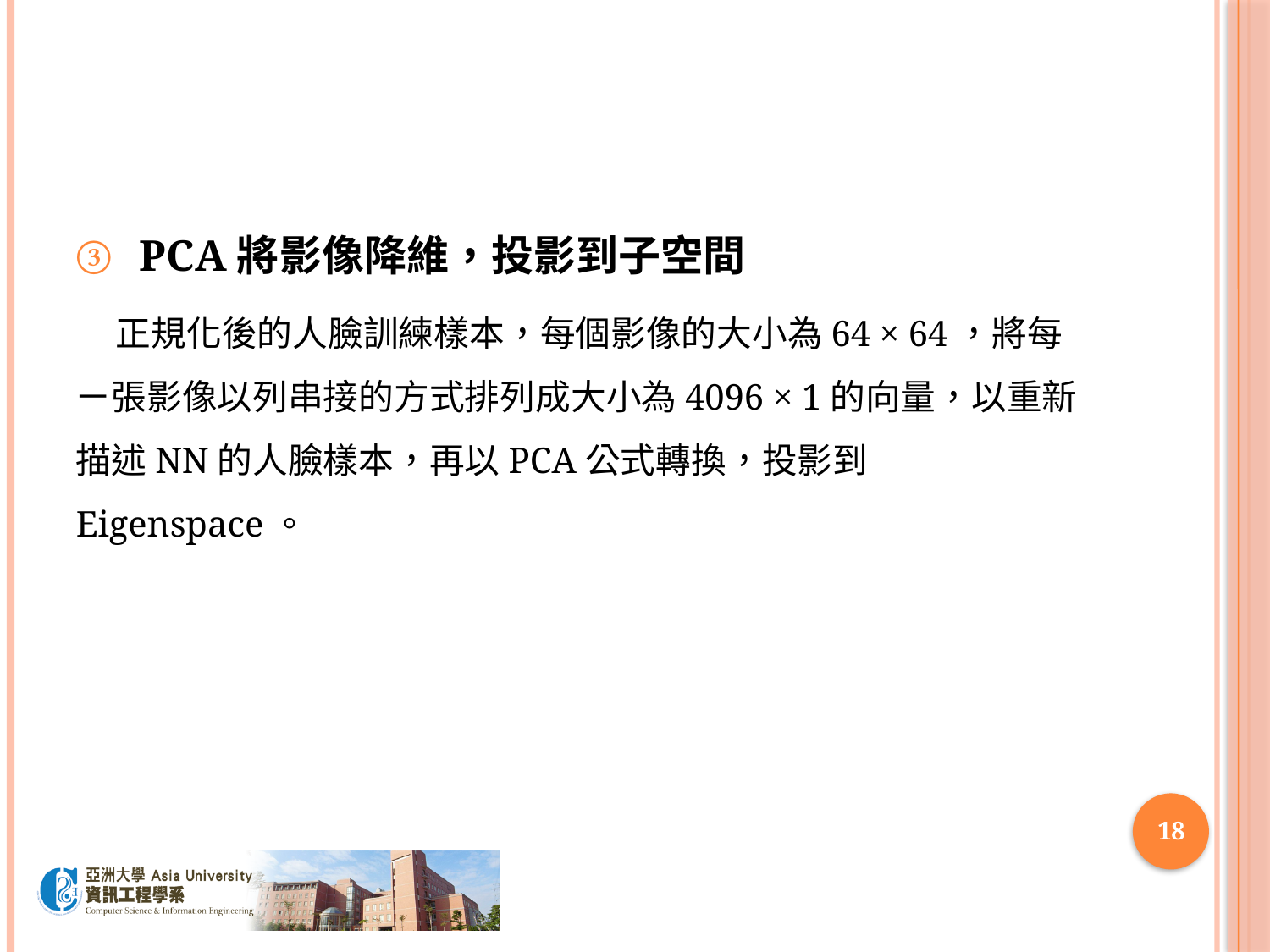

#
PCA將影像降維，投影到子空間
    正規化後的人臉訓練樣本，每個影像的大小為64 × 64，將每ㄧ張影像以列串接的方式排列成大小為4096 × 1的向量，以重新描述NN的人臉樣本，再以PCA公式轉換，投影到 Eigenspace。

18